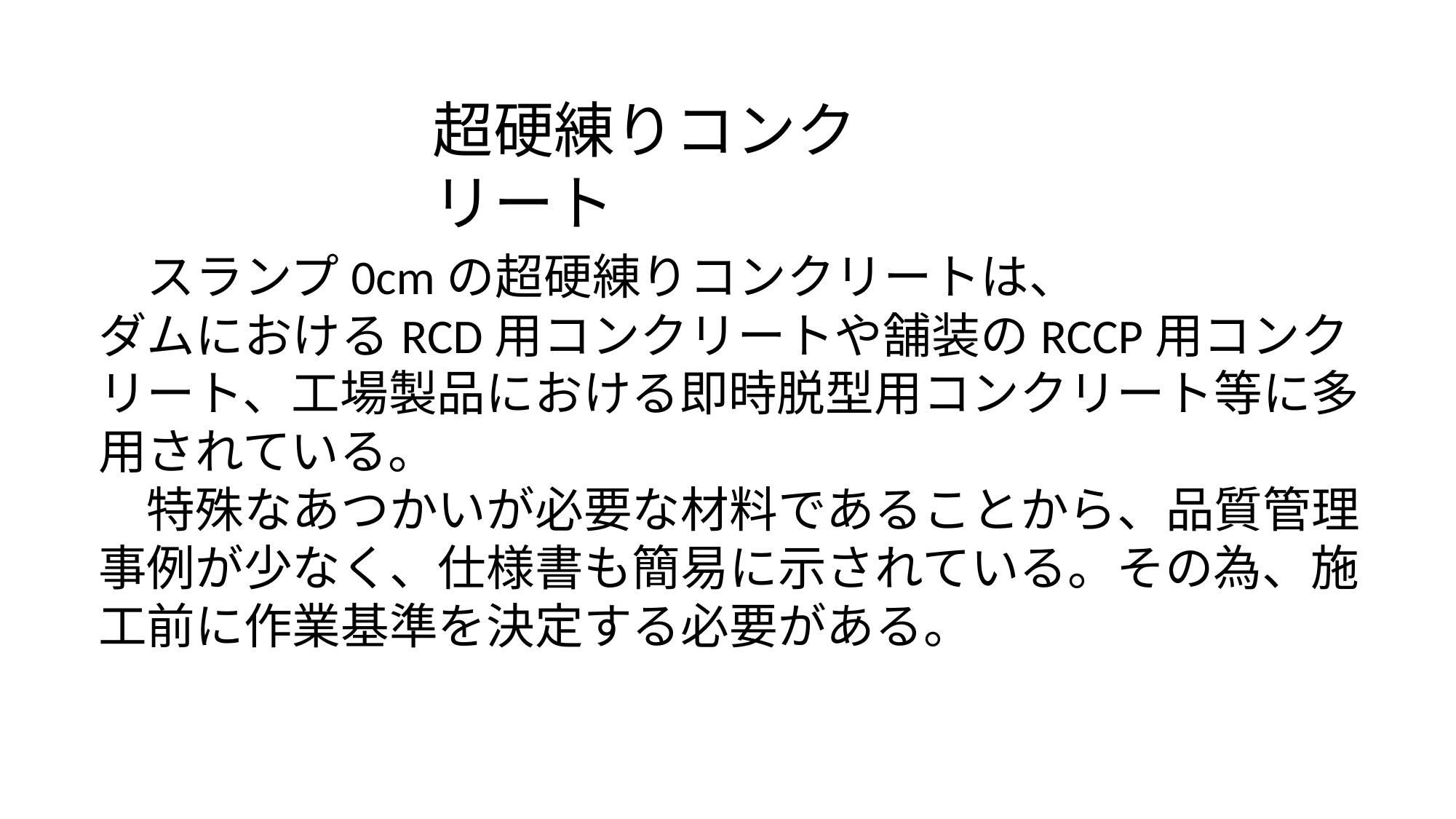

超硬練りコンクリート
　スランプ0cmの超硬練りコンクリートは、
ダムにおけるRCD用コンクリートや舗装のRCCP用コンクリート、工場製品における即時脱型用コンクリート等に多用されている。
　特殊なあつかいが必要な材料であることから、品質管理事例が少なく、仕様書も簡易に示されている。その為、施工前に作業基準を決定する必要がある。